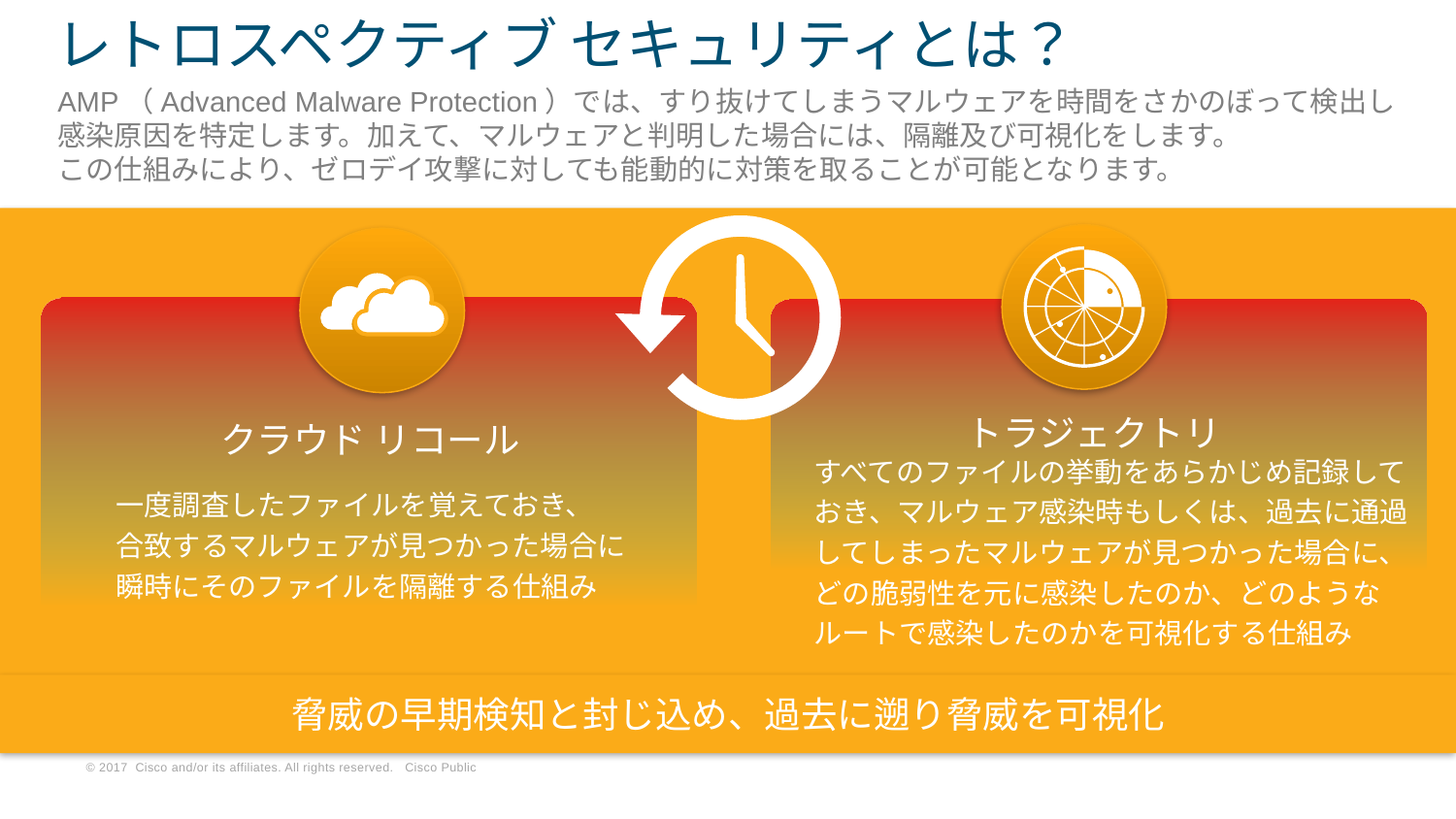

# レトロスペクティブ セキュリティとは？
AMP（Advanced Malware Protection）では、すり抜けてしまうマルウェアを時間をさかのぼって検出し
感染原因を特定します。加えて、マルウェアと判明した場合には、隔離及び可視化をします。
この仕組みにより、ゼロデイ攻撃に対しても能動的に対策を取ることが可能となります。

トラジェクトリ
すべてのファイルの挙動をあらかじめ記録しておき、マルウェア感染時もしくは、過去に通過してしまったマルウェアが見つかった場合に、どの脆弱性を元に感染したのか、どのようなルートで感染したのかを可視化する仕組み

クラウド リコール
一度調査したファイルを覚えておき、
合致するマルウェアが見つかった場合に
瞬時にそのファイルを隔離する仕組み
脅威の早期検知と封じ込め、過去に遡り脅威を可視化